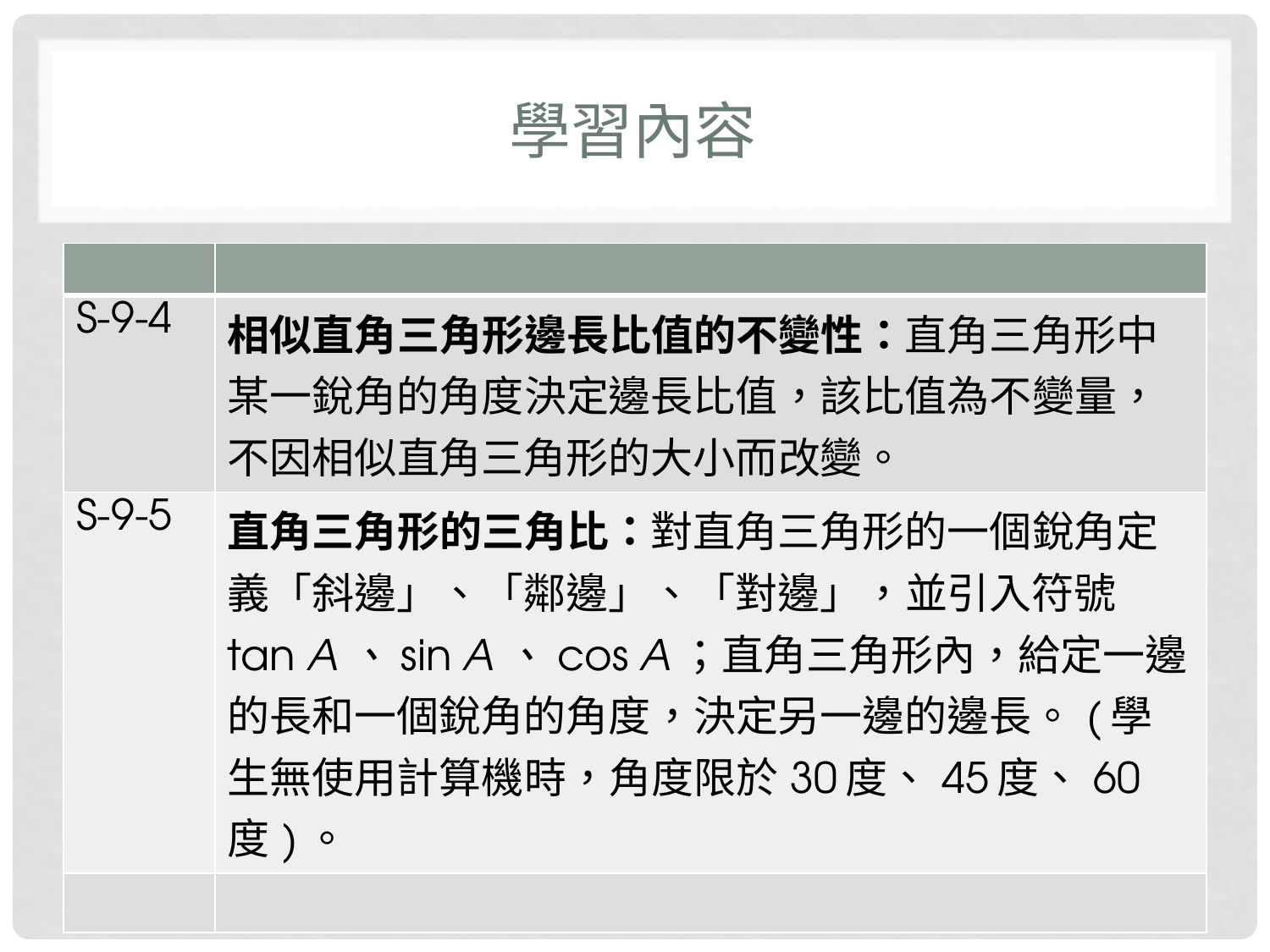

# 學習內容
|  |  |
| --- | --- |
| S-9-4 | 相似直角三角形邊長比值的不變性：直角三角形中某一銳角的角度決定邊長比值，該比值為不變量，不因相似直角三角形的大小而改變。 |
| S-9-5 | 直角三角形的三角比：對直角三角形的一個銳角定義「斜邊」、「鄰邊」、「對邊」，並引入符號tan A、sin A、cos A；直角三角形內，給定一邊的長和一個銳角的角度，決定另一邊的邊長。(學生無使用計算機時，角度限於30度、45度、60度)。 |
|  |  |